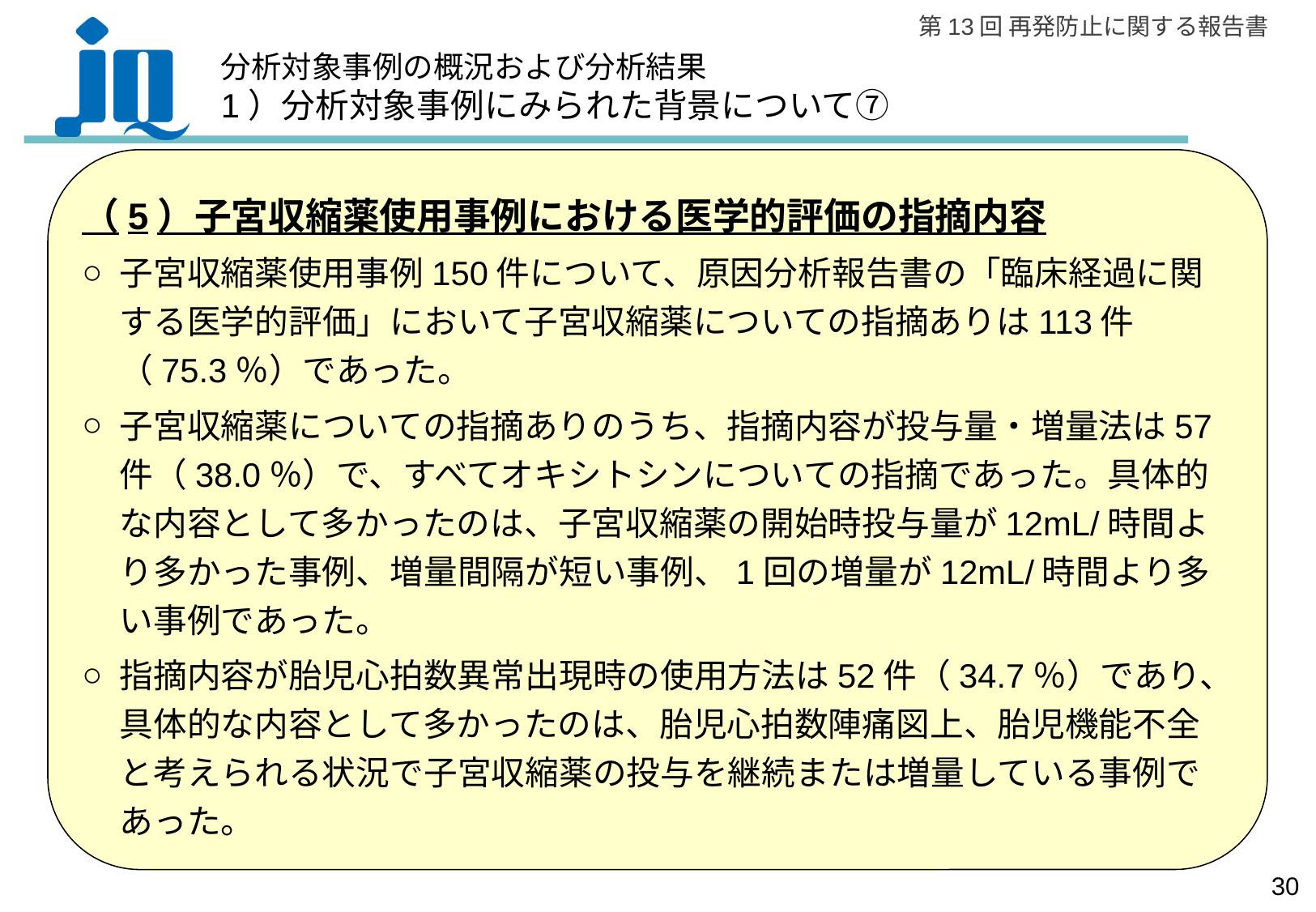

分析対象事例の概況および分析結果
1）分析対象事例にみられた背景について⑦
（5）子宮収縮薬使用事例における医学的評価の指摘内容
子宮収縮薬使用事例150件について、原因分析報告書の「臨床経過に関する医学的評価」において子宮収縮薬についての指摘ありは113件（75.3％）であった。
子宮収縮薬についての指摘ありのうち、指摘内容が投与量・増量法は57件（38.0％）で、すべてオキシトシンについての指摘であった。具体的な内容として多かったのは、子宮収縮薬の開始時投与量が12mL/時間より多かった事例、増量間隔が短い事例、1回の増量が12mL/時間より多い事例であった。
指摘内容が胎児心拍数異常出現時の使用方法は52件（34.7％）であり、具体的な内容として多かったのは、胎児心拍数陣痛図上、胎児機能不全と考えられる状況で子宮収縮薬の投与を継続または増量している事例であった。

30